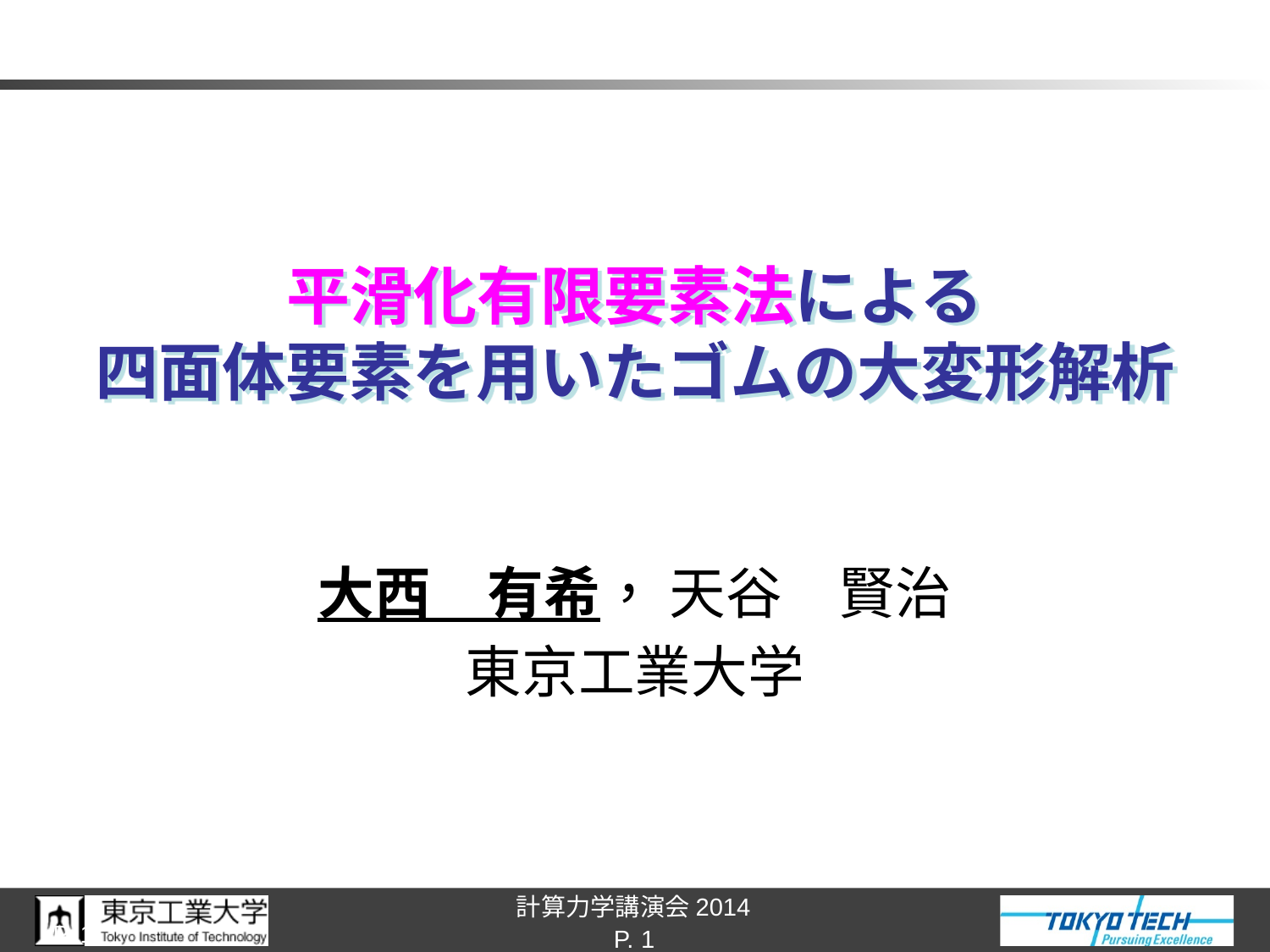

# 平滑化有限要素法による 四面体要素を用いたゴムの大変形解析
大西　有希， 天谷　賢治
東京工業大学

P. 1